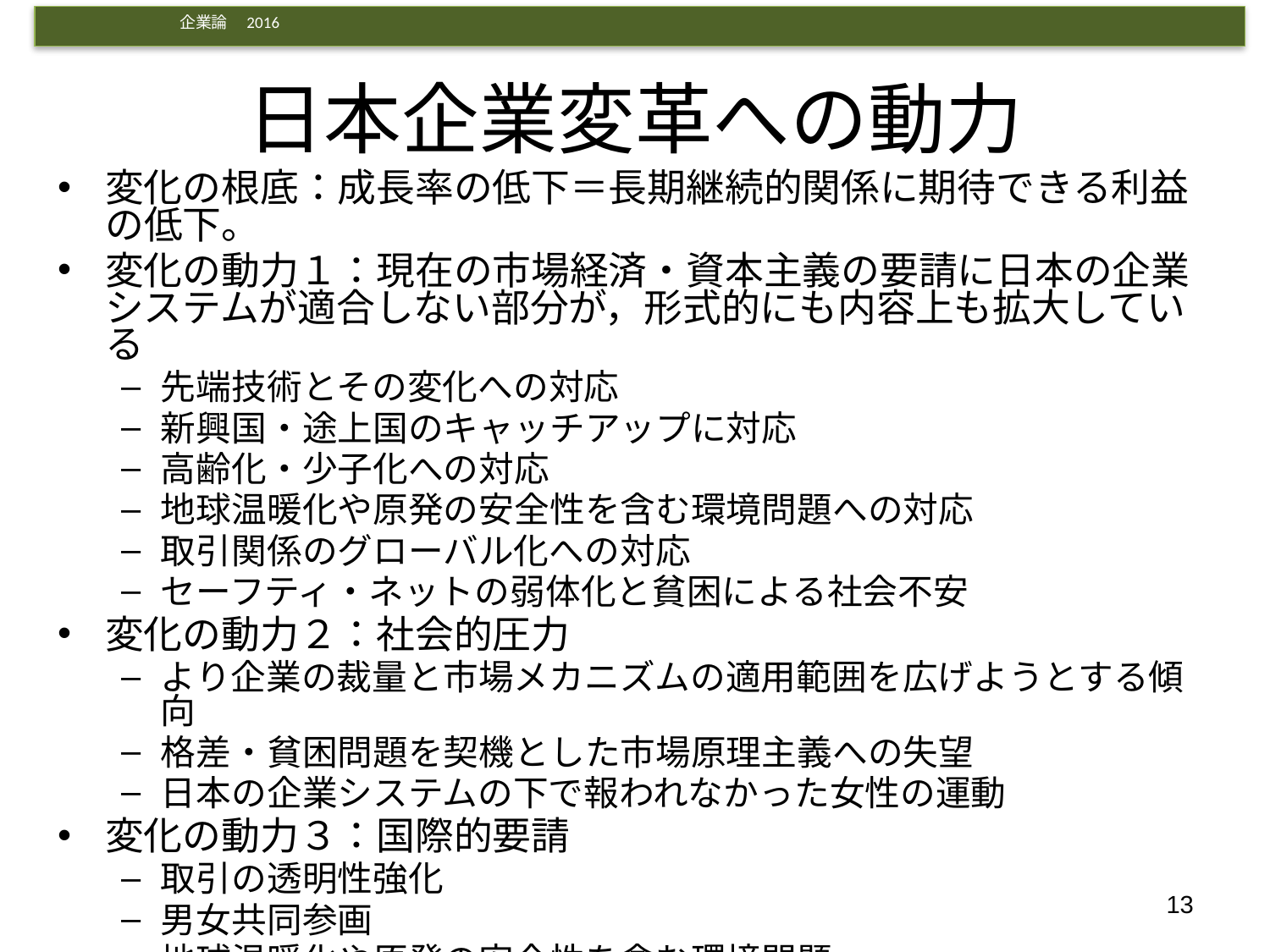

# 日本企業変革への動力
変化の根底：成長率の低下＝長期継続的関係に期待できる利益の低下。
変化の動力１：現在の市場経済・資本主義の要請に日本の企業システムが適合しない部分が，形式的にも内容上も拡大している
先端技術とその変化への対応
新興国・途上国のキャッチアップに対応
高齢化・少子化への対応
地球温暖化や原発の安全性を含む環境問題への対応
取引関係のグローバル化への対応
セーフティ・ネットの弱体化と貧困による社会不安
変化の動力２：社会的圧力
より企業の裁量と市場メカニズムの適用範囲を広げようとする傾向
格差・貧困問題を契機とした市場原理主義への失望
日本の企業システムの下で報われなかった女性の運動
変化の動力３：国際的要請
取引の透明性強化
男女共同参画
地球温暖化や原発の安全性を含む環境問題
13